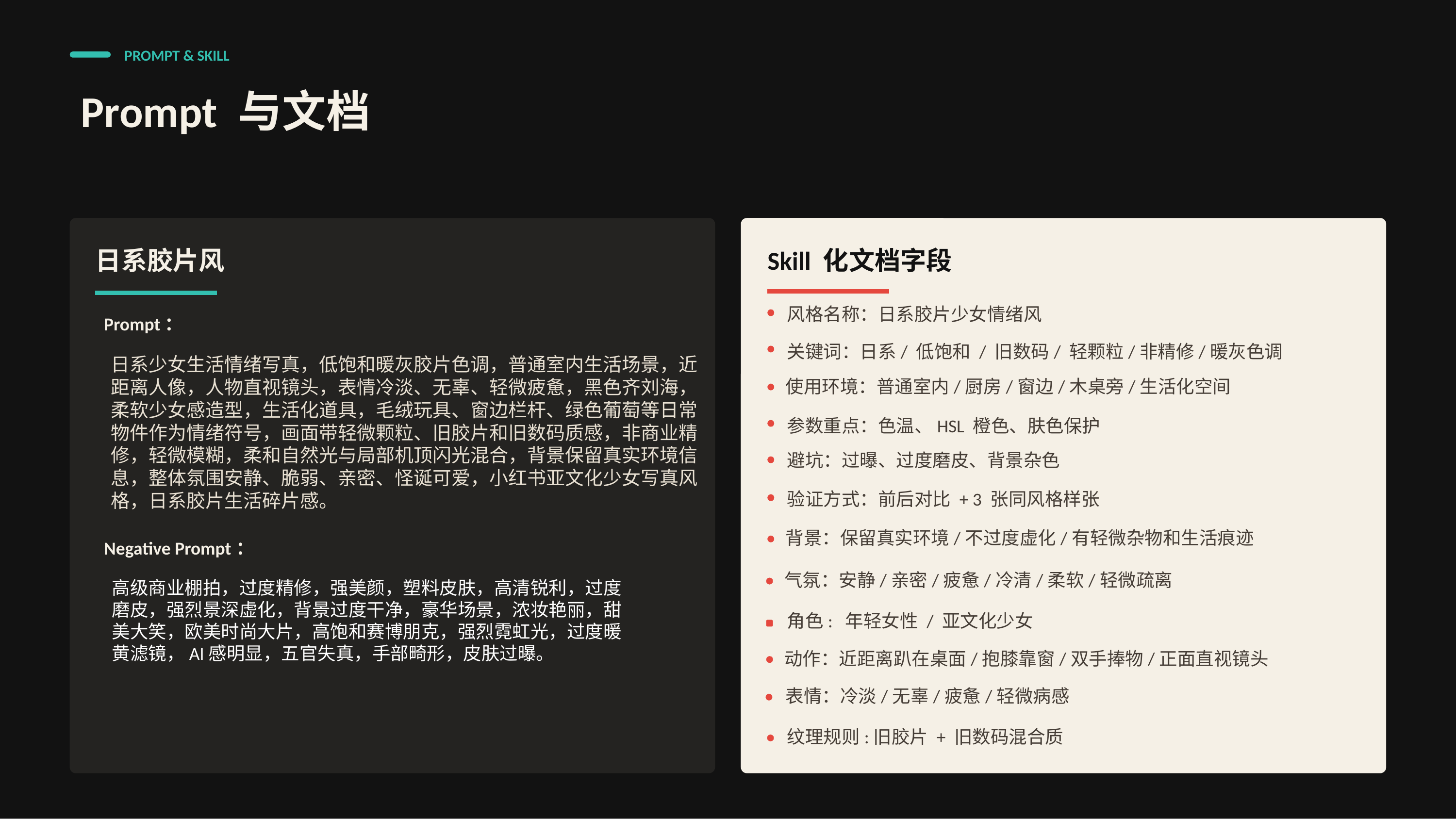

PROMPT & SKILL

Prompt 与文档

日系胶片风
Skill 化文档字段

风格名称：日系胶片少女情绪风
Prompt：

关键词：日系/ 低饱和 / 旧数码/ 轻颗粒/非精修/暖灰色调

日系少女生活情绪写真，低饱和暖灰胶片色调，普通室内生活场景，近距离人像，人物直视镜头，表情冷淡、无辜、轻微疲惫，黑色齐刘海，柔软少女感造型，生活化道具，毛绒玩具、窗边栏杆、绿色葡萄等日常物件作为情绪符号，画面带轻微颗粒、旧胶片和旧数码质感，非商业精修，轻微模糊，柔和自然光与局部机顶闪光混合，背景保留真实环境信息，整体氛围安静、脆弱、亲密、怪诞可爱，小红书亚文化少女写真风格，日系胶片生活碎片感。

使用环境：普通室内/厨房/窗边/木桌旁/生活化空间

参数重点：色温、HSL 橙色、肤色保护

避坑：过曝、过度磨皮、背景杂色

验证方式：前后对比 + 3 张同风格样张

背景：保留真实环境/不过度虚化/有轻微杂物和生活痕迹
Negative Prompt：

气氛：安静/亲密/疲惫/冷清/柔软/轻微疏离
高级商业棚拍，过度精修，强美颜，塑料皮肤，高清锐利，过度磨皮，强烈景深虚化，背景过度干净，豪华场景，浓妆艳丽，甜美大笑，欧美时尚大片，高饱和赛博朋克，强烈霓虹光，过度暖黄滤镜，AI感明显，五官失真，手部畸形，皮肤过曝。

角色:  年轻女性 / 亚文化少女

动作：近距离趴在桌面/抱膝靠窗/双手捧物/正面直视镜头

表情：冷淡/无辜/疲惫/轻微病感

纹理规则:旧胶片 + 旧数码混合质